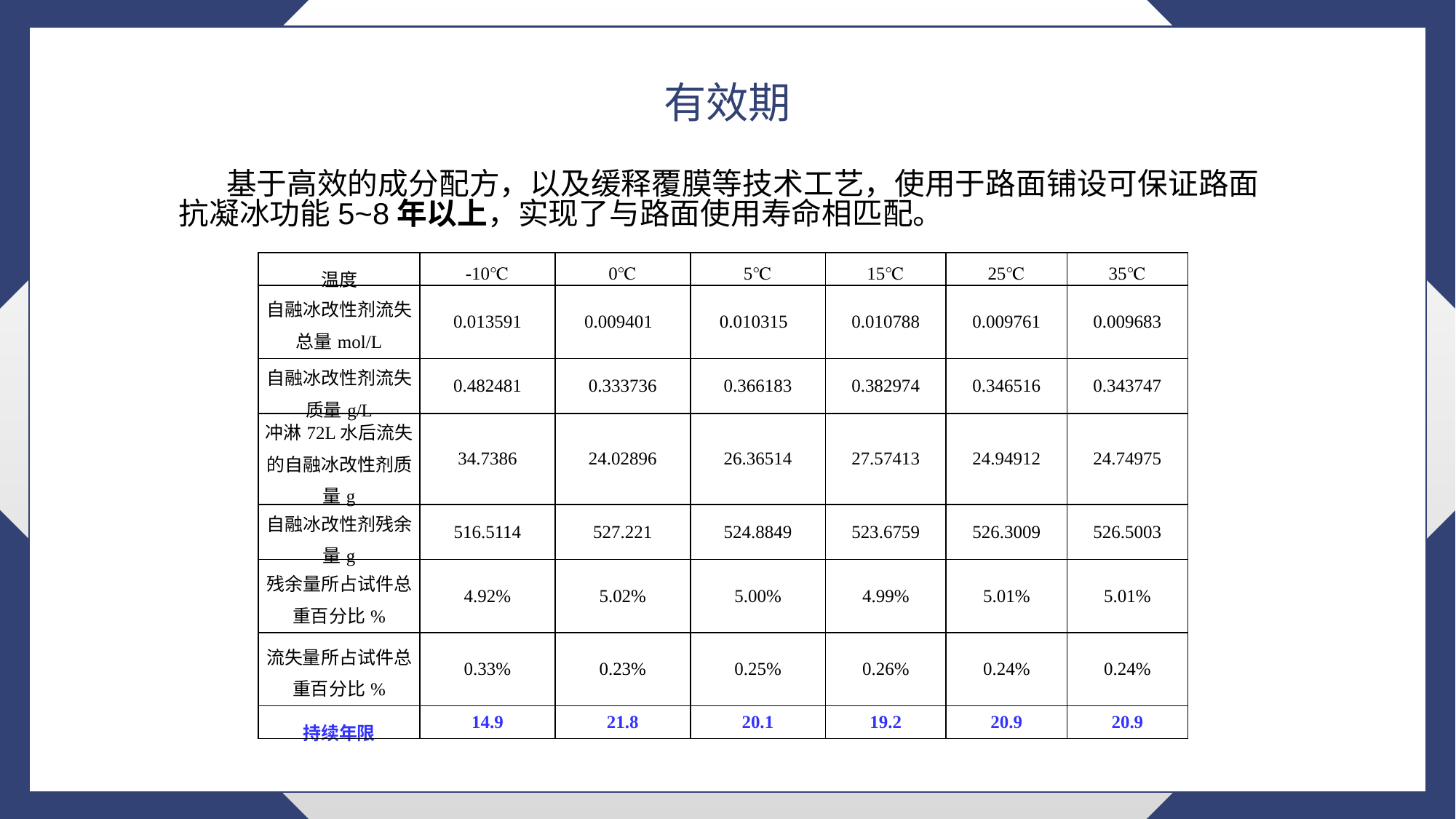

有效期
      基于高效的成分配方，以及缓释覆膜等技术工艺，使用于路面铺设可保证路面抗凝冰功能5~8年以上，实现了与路面使用寿命相匹配。
| 温度 | -10℃ | 0℃ | 5℃ | 15℃ | 25℃ | 35℃ |
| --- | --- | --- | --- | --- | --- | --- |
| 自融冰改性剂流失总量mol/L | 0.013591 | 0.009401 | 0.010315 | 0.010788 | 0.009761 | 0.009683 |
| 自融冰改性剂流失质量g/L | 0.482481 | 0.333736 | 0.366183 | 0.382974 | 0.346516 | 0.343747 |
| 冲淋72L水后流失的自融冰改性剂质量g | 34.7386 | 24.02896 | 26.36514 | 27.57413 | 24.94912 | 24.74975 |
| 自融冰改性剂残余量g | 516.5114 | 527.221 | 524.8849 | 523.6759 | 526.3009 | 526.5003 |
| 残余量所占试件总重百分比% | 4.92% | 5.02% | 5.00% | 4.99% | 5.01% | 5.01% |
| 流失量所占试件总重百分比% | 0.33% | 0.23% | 0.25% | 0.26% | 0.24% | 0.24% |
| 持续年限 | 14.9 | 21.8 | 20.1 | 19.2 | 20.9 | 20.9 |